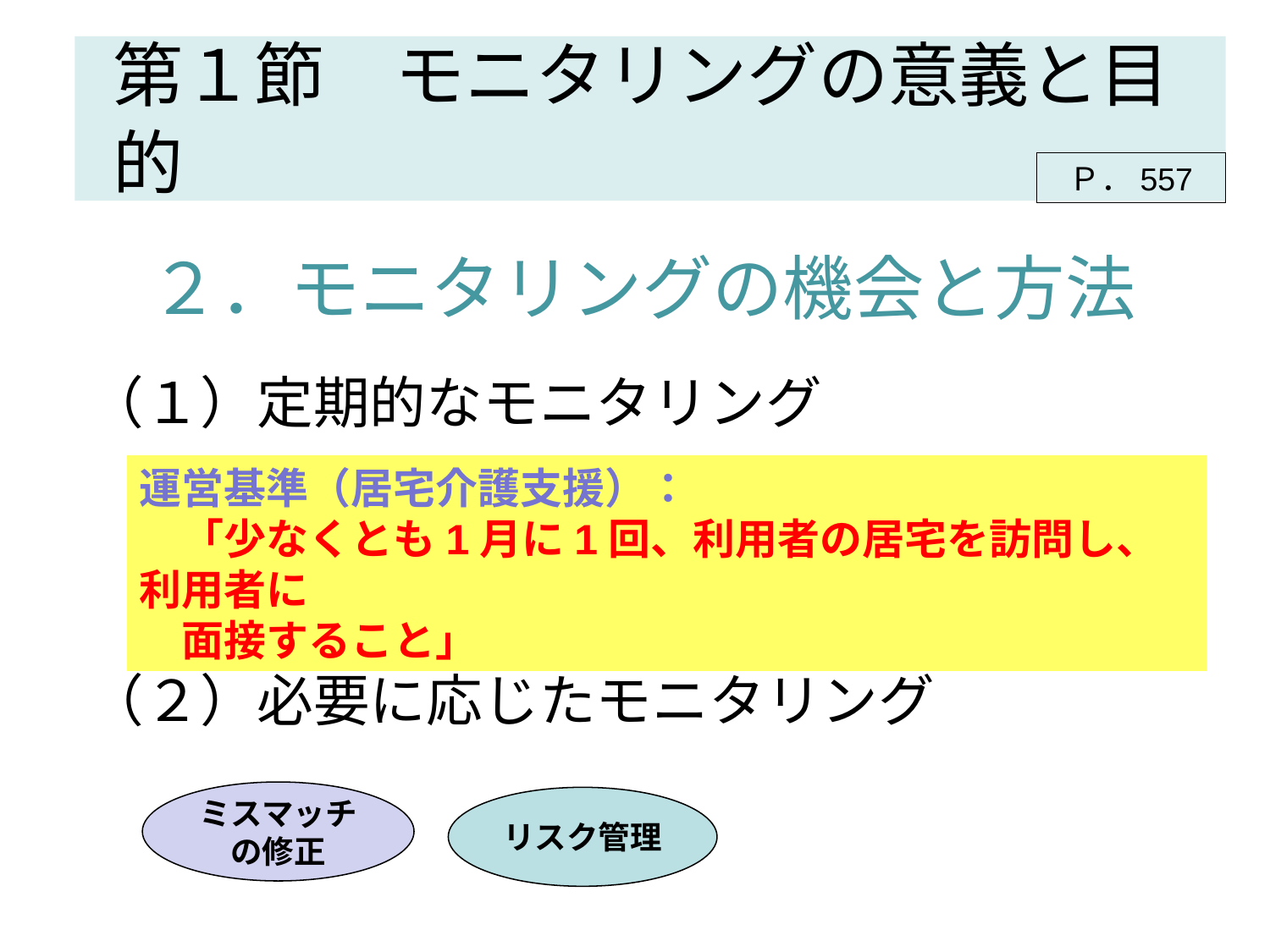

第１節　モニタリングの意義と目的
Ｐ．557
# ２．モニタリングの機会と方法
（１）定期的なモニタリング

（２）必要に応じたモニタリング
運営基準（居宅介護支援）：
　「少なくとも1月に1回、利用者の居宅を訪問し、利用者に
　面接すること」
ミスマッチの修正
リスク管理